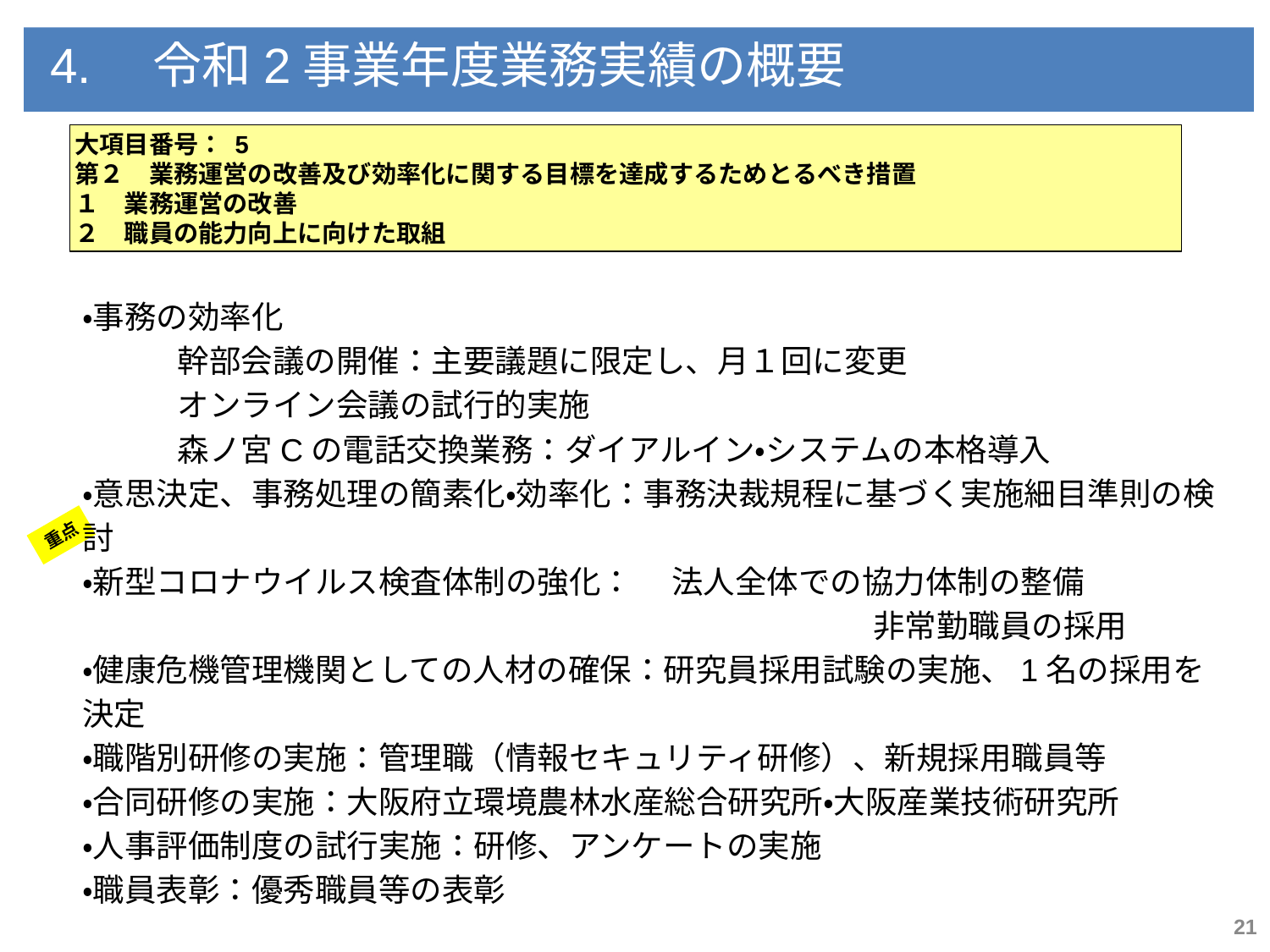

4.　令和2事業年度業務実績の概要
大項目番号： 5
第２　業務運営の改善及び効率化に関する目標を達成するためとるべき措置
１　業務運営の改善
２　職員の能力向上に向けた取組
・事務の効率化
　　　幹部会議の開催：主要議題に限定し、月１回に変更
　　　オンライン会議の試行的実施
　　　森ノ宮Cの電話交換業務：ダイアルイン・システムの本格導入
・意思決定、事務処理の簡素化・効率化：事務決裁規程に基づく実施細目準則の検討
・新型コロナウイルス検査体制の強化：　 法人全体での協力体制の整備
　　　　　　　　　　　　　　　　　　　　　　　　    非常勤職員の採用
・健康危機管理機関としての人材の確保：研究員採用試験の実施、1名の採用を決定
・職階別研修の実施：管理職（情報セキュリティ研修）、新規採用職員等
・合同研修の実施：大阪府立環境農林水産総合研究所・大阪産業技術研究所
・人事評価制度の試行実施：研修、アンケートの実施
・職員表彰：優秀職員等の表彰
重点
21